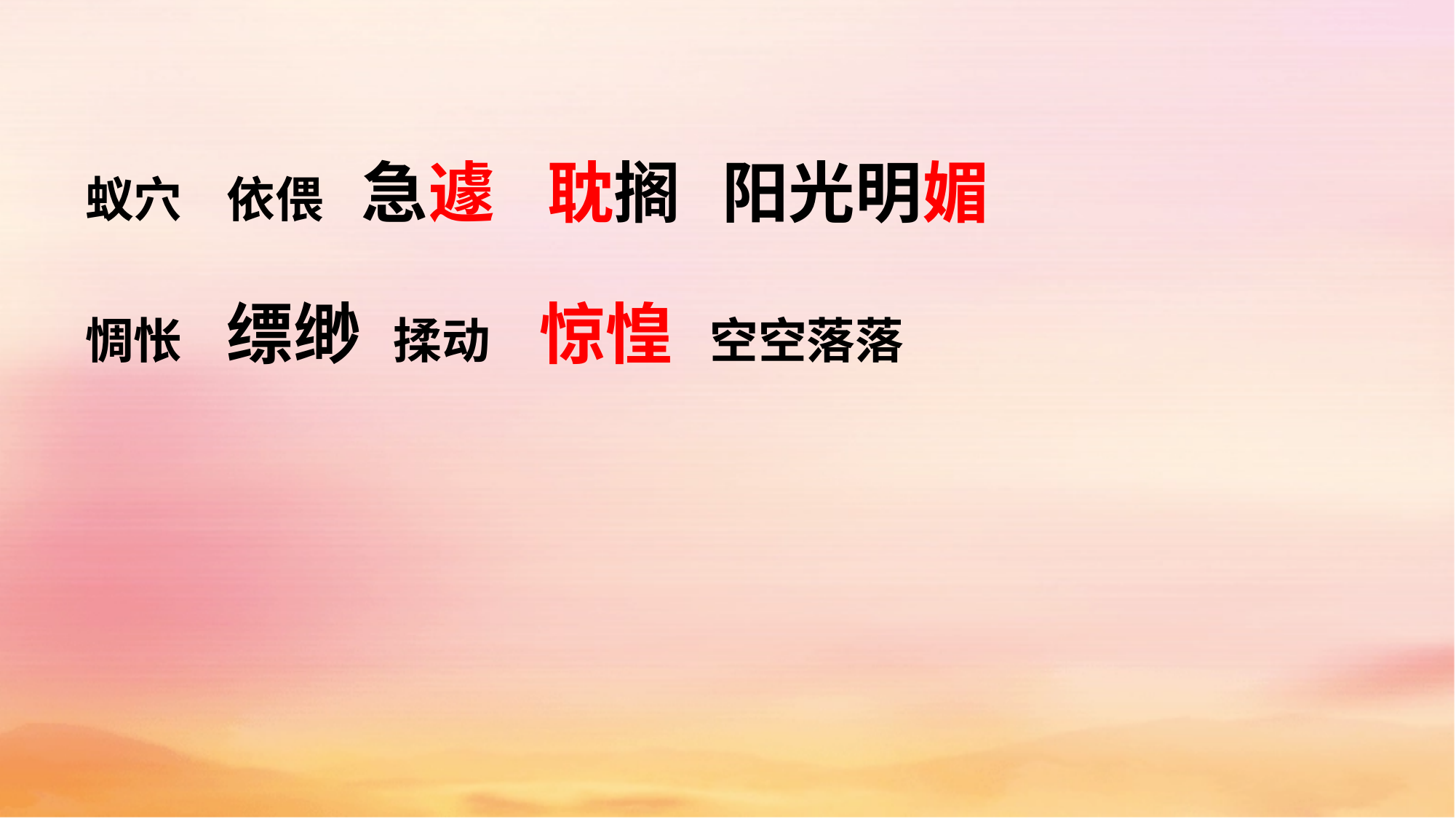

蚁穴    依偎   急遽    耽搁   阳光明媚
惆怅    缥缈   揉动    惊惶   空空落落